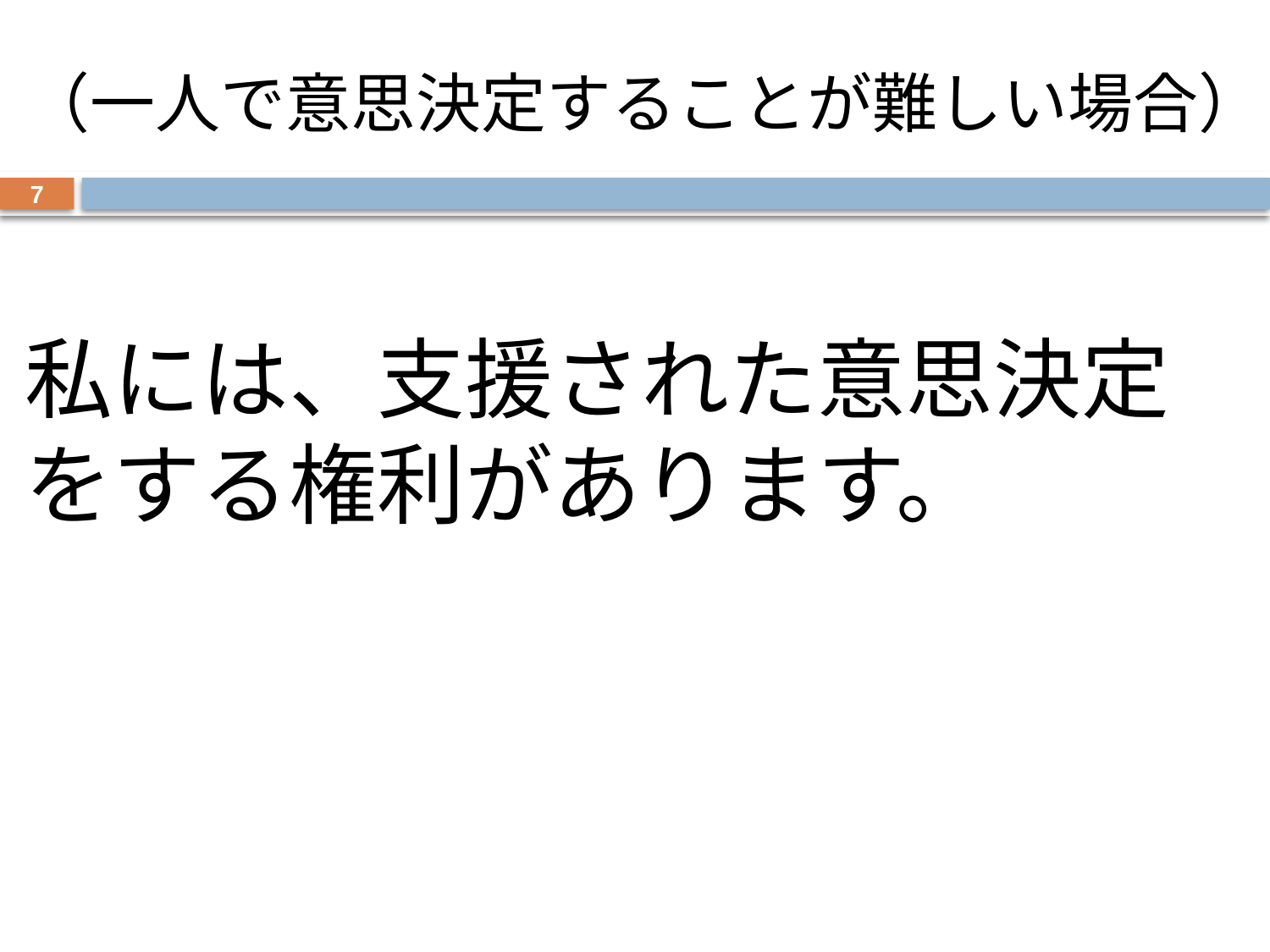

（一人で意思決定することが難しい場合）

私には、支援された意思決定
をする権利があります。
7